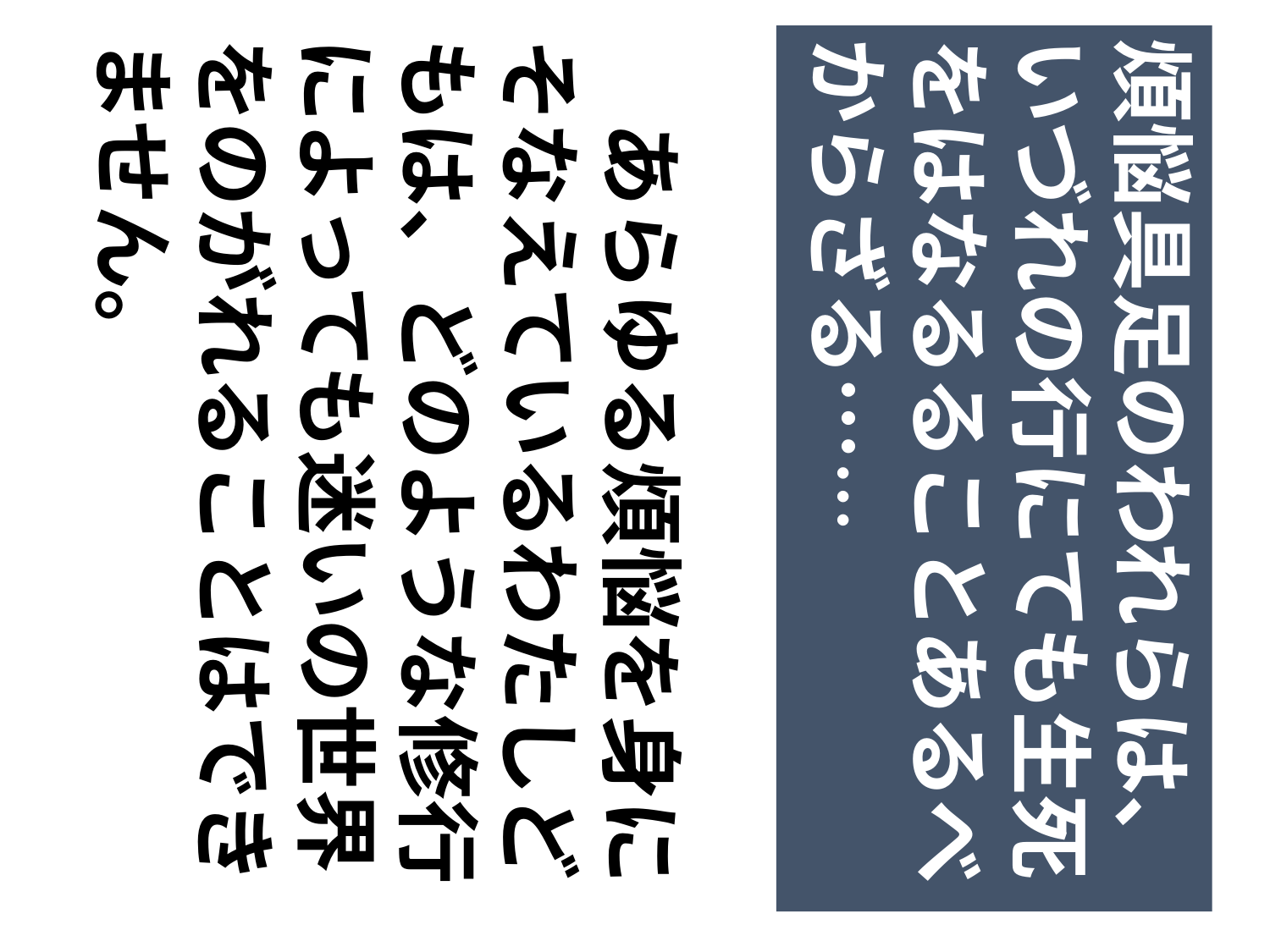

あらゆる煩悩を身にそなえているわたしどもは、どのような修行によっても迷いの世界をのがれることはできません。
煩悩具足のわれらは、いづれの行にても生死をはなるることあるべからざる……